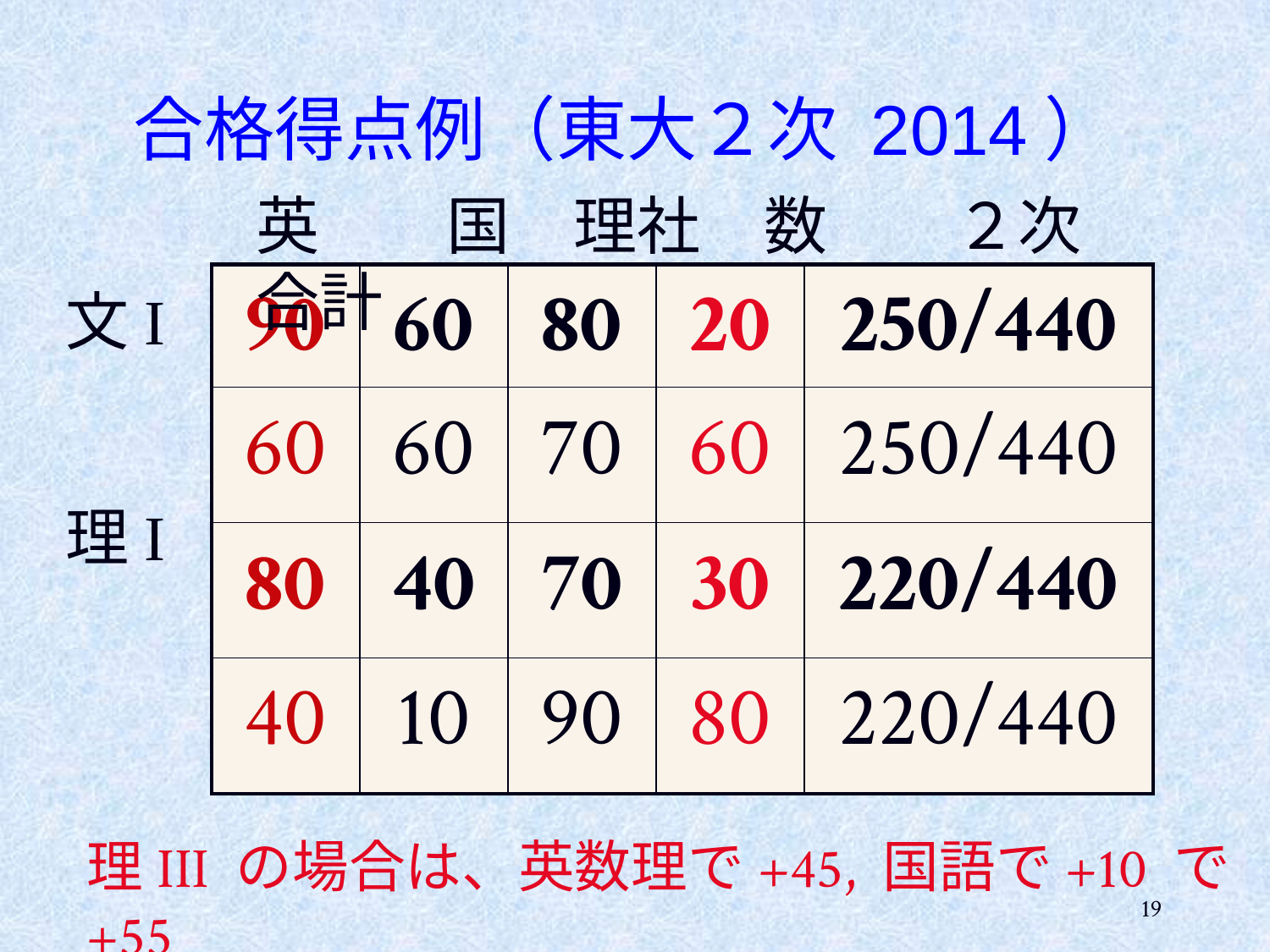

# 合格得点例（東大２次 2014）
英　　国　理社　数　　２次合計
| 90 | 60 | 80 | 20 | 250/440 |
| --- | --- | --- | --- | --- |
| 60 | 60 | 70 | 60 | 250/440 |
| 80 | 40 | 70 | 30 | 220/440 |
| 40 | 10 | 90 | 80 | 220/440 |
文I

理I

理III の場合は、英数理で+45, 国語で+10 で+55
19